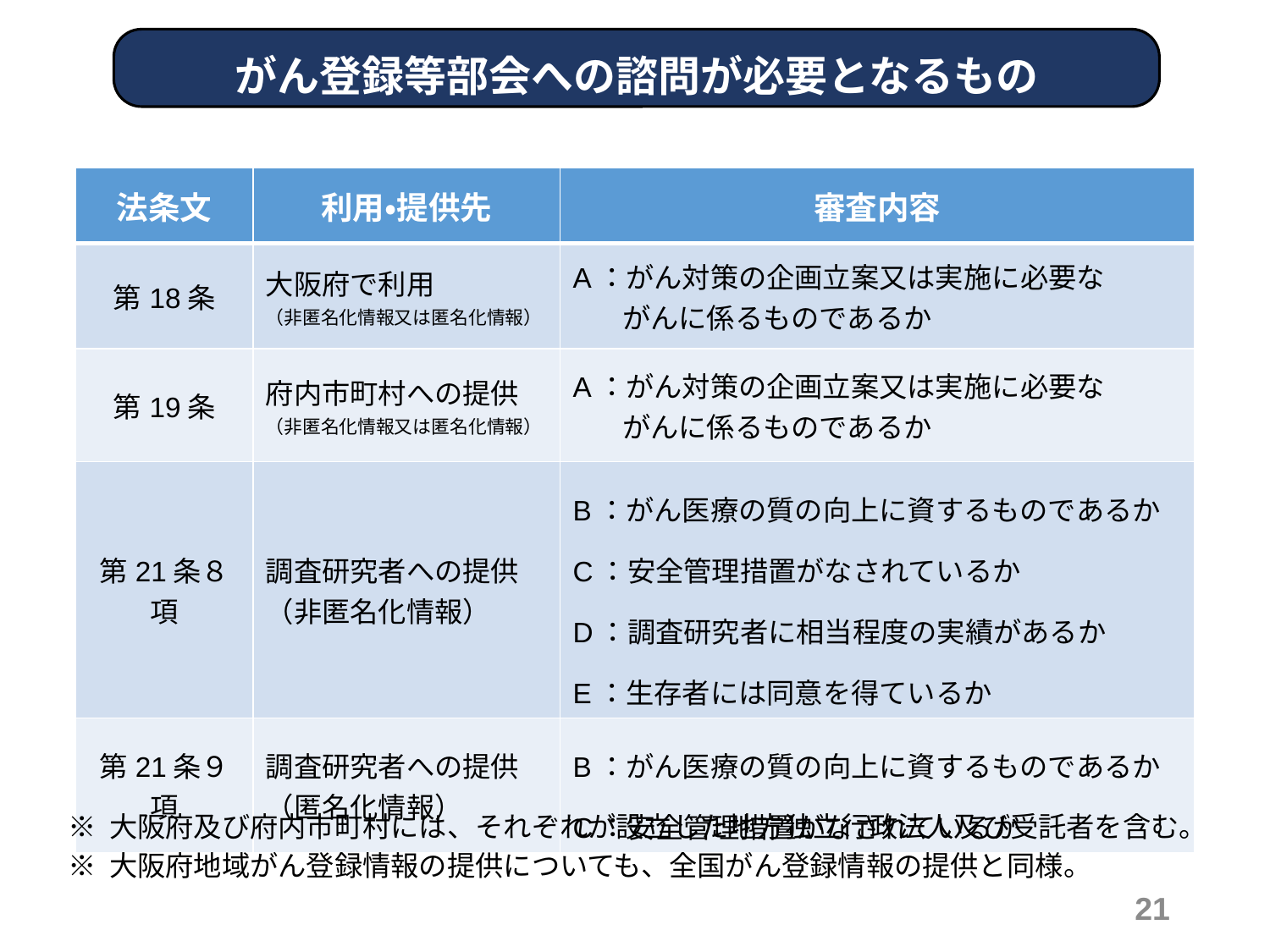

がん登録等部会への諮問が必要となるもの
| 法条文 | 利用・提供先 | 審査内容 |
| --- | --- | --- |
| 第18条 | 大阪府で利用 （非匿名化情報又は匿名化情報） | A：がん対策の企画立案又は実施に必要な がんに係るものであるか |
| 第19条 | 府内市町村への提供 （非匿名化情報又は匿名化情報） | A：がん対策の企画立案又は実施に必要な がんに係るものであるか |
| 第21条８項 | 調査研究者への提供 （非匿名化情報） | B：がん医療の質の向上に資するものであるか C：安全管理措置がなされているか D：調査研究者に相当程度の実績があるか E：生存者には同意を得ているか |
| 第21条９項 | 調査研究者への提供 （匿名化情報） | B：がん医療の質の向上に資するものであるか C：安全管理措置がなされているか |
※ 大阪府及び府内市町村には、それぞれが設立した地方独立行政法人及び受託者を含む。
※ 大阪府地域がん登録情報の提供についても、全国がん登録情報の提供と同様。
21